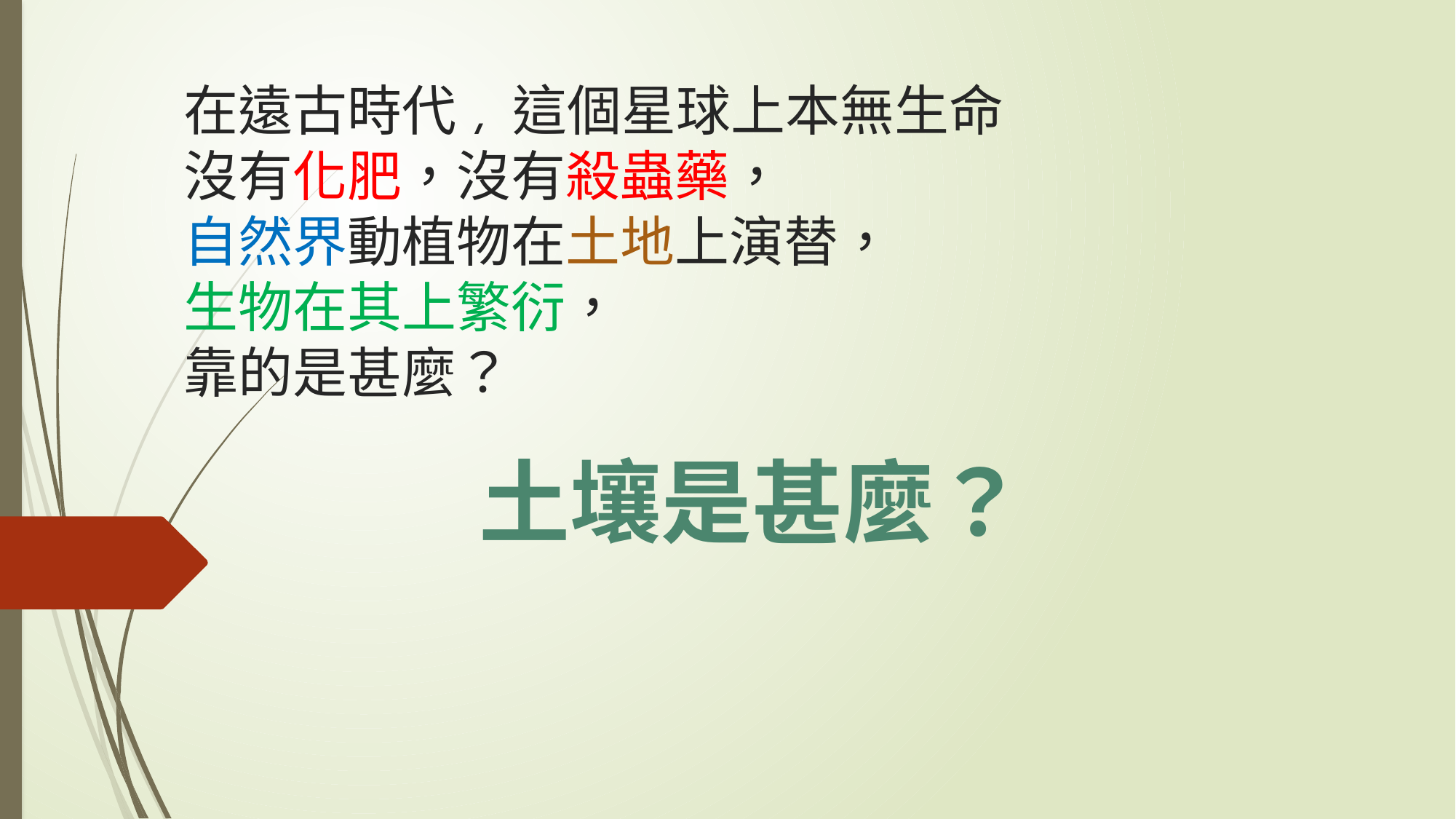

# 在遠古時代, 這個星球上本無生命 沒有化肥，沒有殺蟲藥， 自然界動植物在土地上演替， 生物在其上繁衍， 靠的是甚麼？
土壤是甚麼？